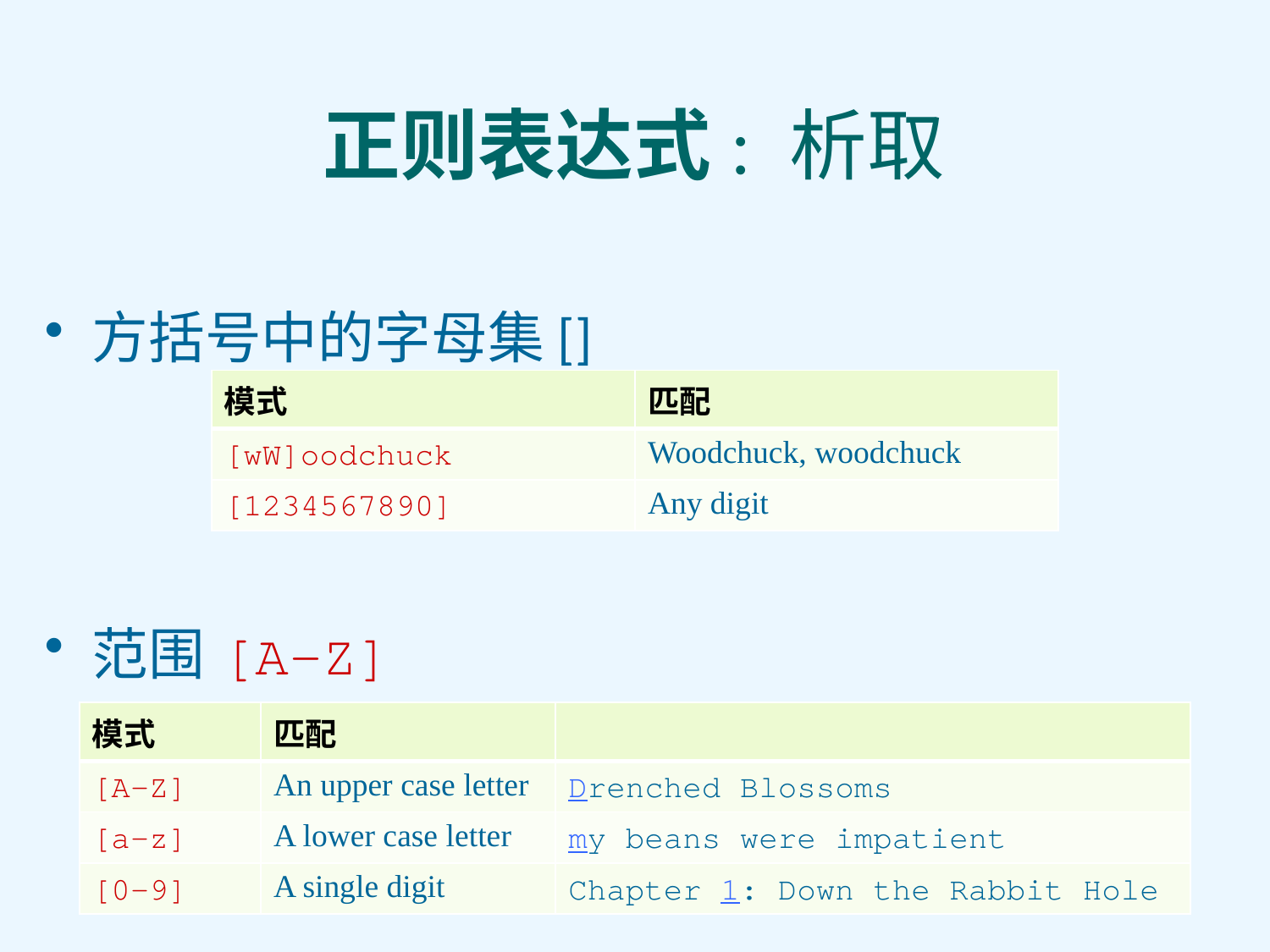

# 正则表达式: 析取
方括号中的字母集[]

范围 [A-Z]

| 模式 | 匹配 |
| --- | --- |
| [wW]oodchuck | Woodchuck, woodchuck |
| [1234567890] | Any digit |
| 模式 | 匹配 |  |
| --- | --- | --- |
| [A-Z] | An upper case letter | Drenched Blossoms |
| [a-z] | A lower case letter | my beans were impatient |
| [0-9] | A single digit | Chapter 1: Down the Rabbit Hole |